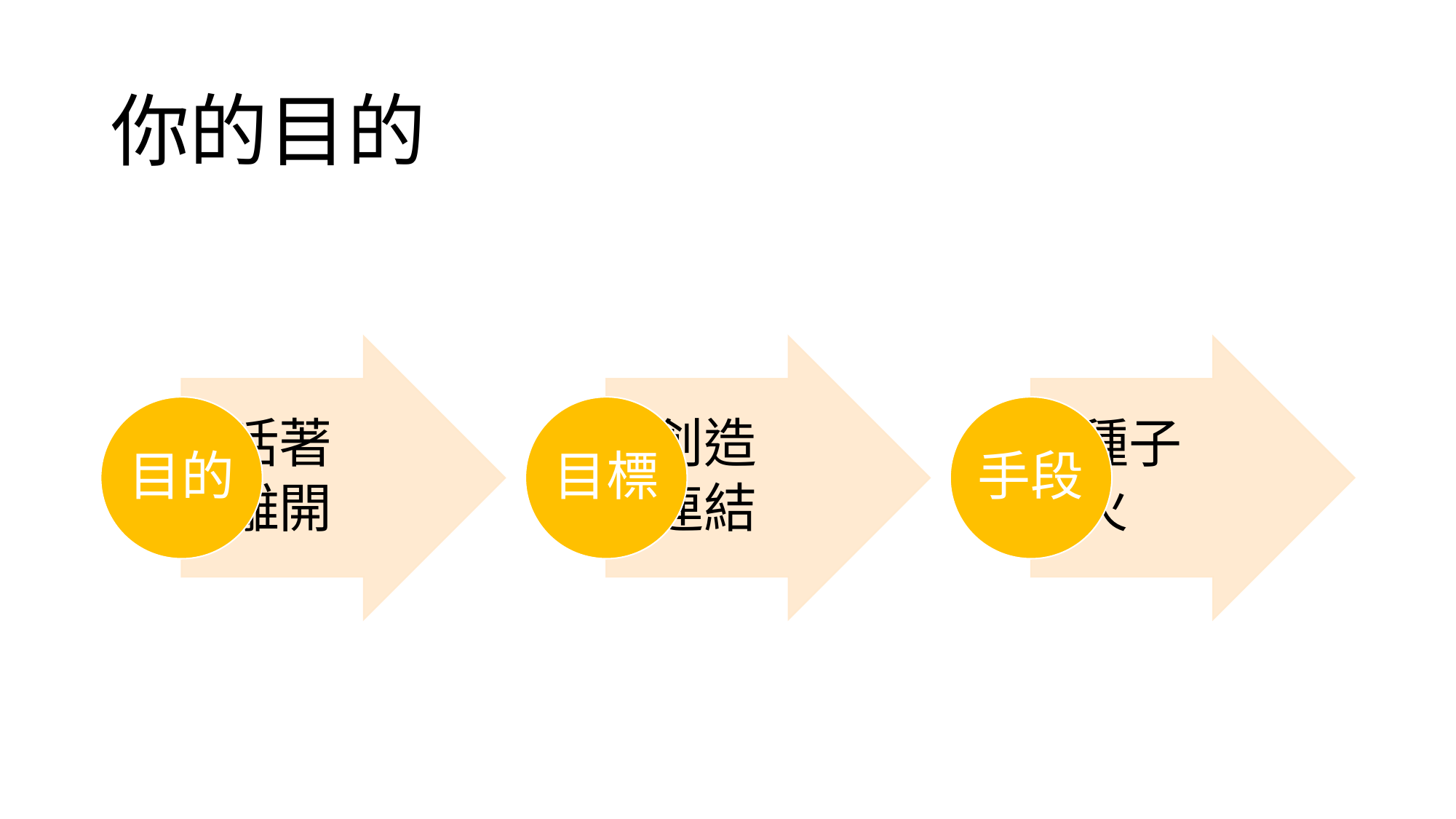

# 你的目的
活著
離開
目的
創造
連結
目標
種子
火
手段